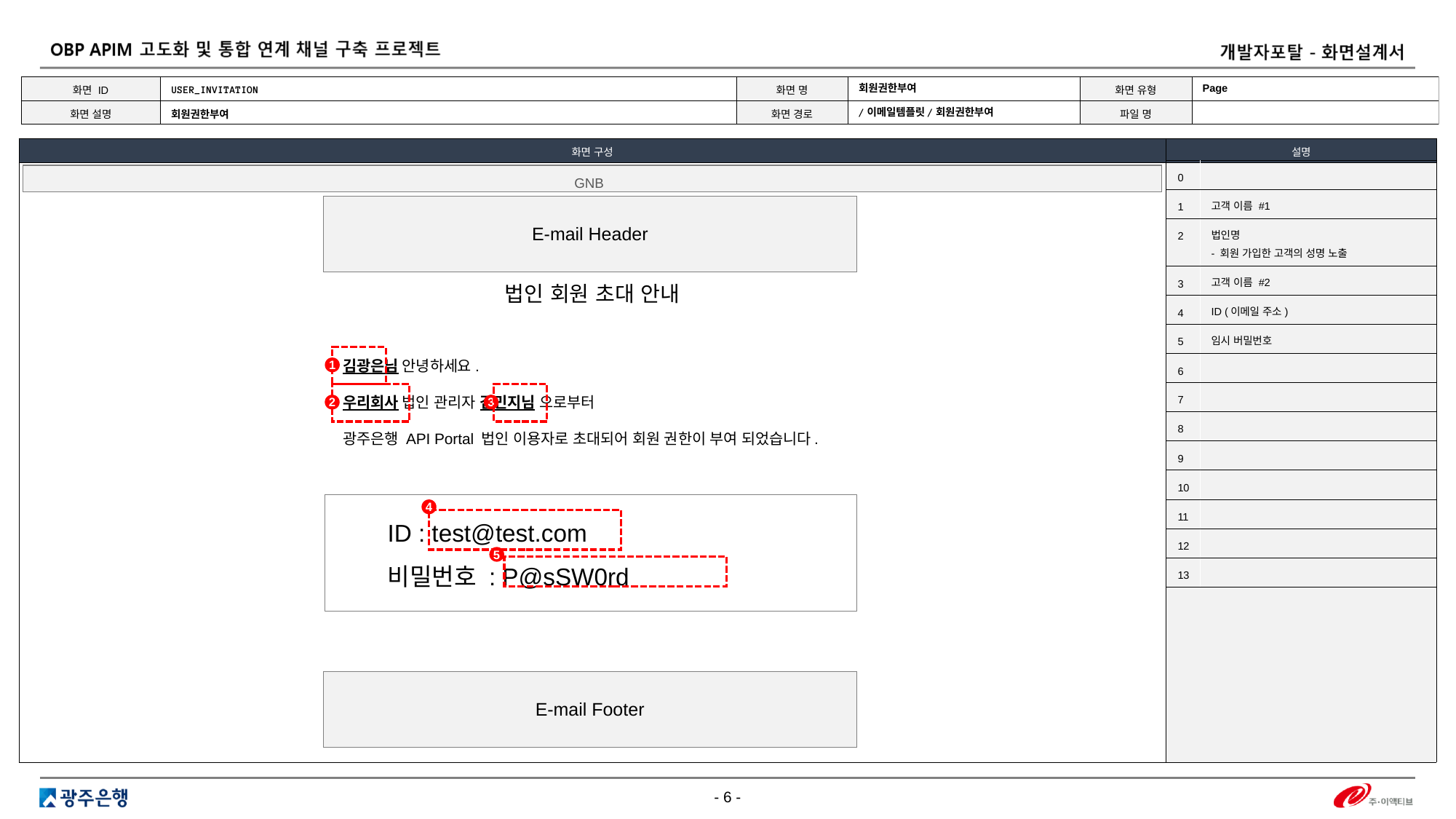

USER_INVITATION
Page
회원권한부여
/이메일템플릿/회원권한부여

회원권한부여
| 0 |  |
| --- | --- |
| 1 | 고객 이름 #1 |
| 2 | 법인명 - 회원 가입한 고객의 성명 노출 |
| 3 | 고객 이름 #2 |
| 4 | ID (이메일 주소) |
| 5 | 임시 버밀번호 |
| 6 |  |
| 7 |  |
| 8 |  |
| 9 |  |
| 10 |  |
| 11 |  |
| 12 |  |
| 13 |  |
GNB
| E-mail Header |
| --- |
법인 회원 초대 안내

김광은님 안녕하세요.

우리회사 법인 관리자 김민지님 으로부터

광주은행 API Portal 법인 이용자로 초대되어 회원 권한이 부여 되었습니다.
1

2
3

ID : test@test.com
비밀번호 : P@sSW0rd
4

5

| E-mail Footer |
| --- |